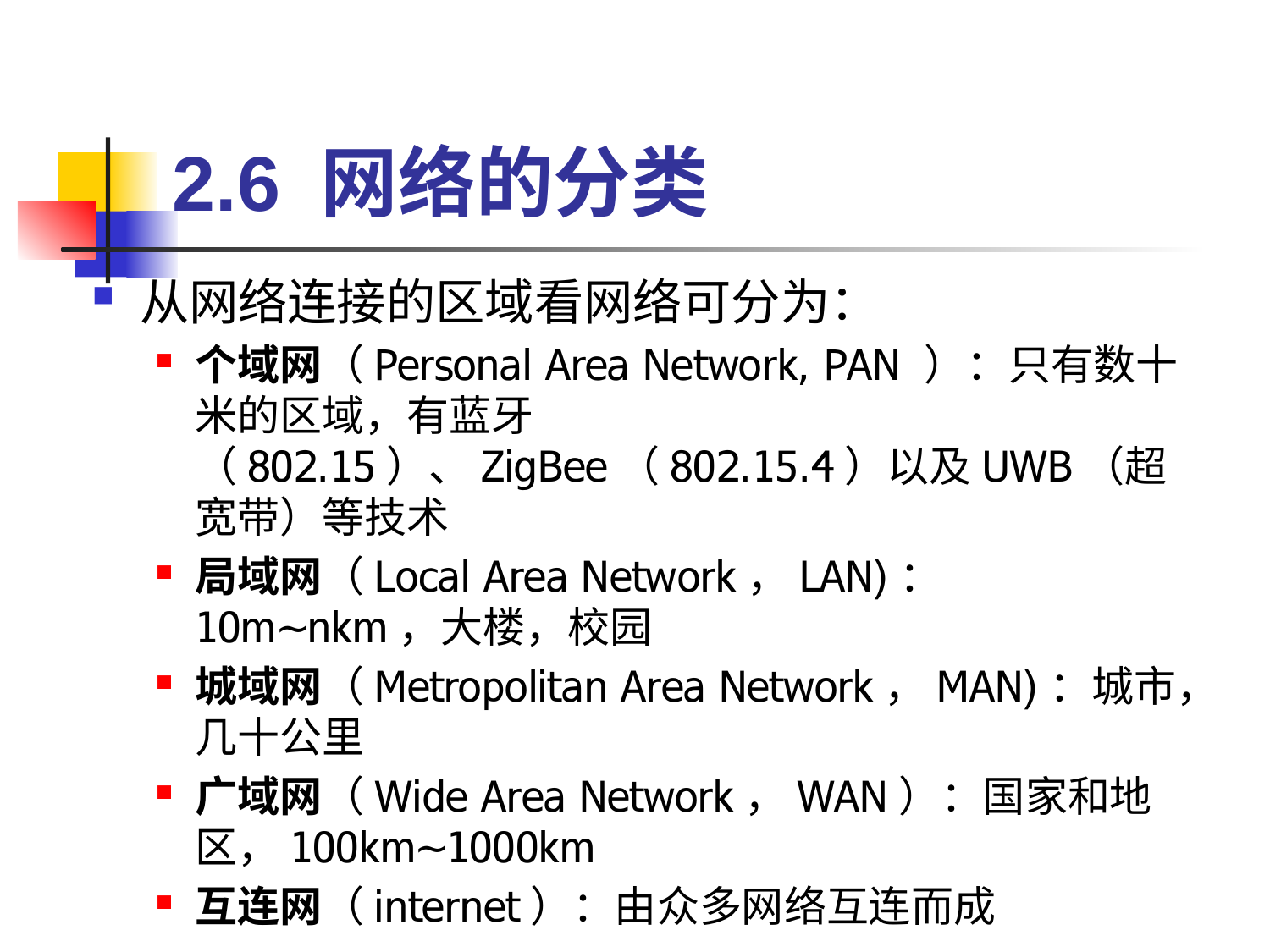

# 2.6 网络的分类
从网络连接的区域看网络可分为：
个域网（Personal Area Network, PAN ）：只有数十米的区域，有蓝牙（802.15）、ZigBee（802.15.4）以及UWB（超宽带）等技术
局域网（Local Area Network，LAN)：10m~nkm，大楼，校园
城域网（Metropolitan Area Network，MAN)：城市，几十公里
广域网（Wide Area Network，WAN）：国家和地区，100km~1000km
互连网（internet）：由众多网络互连而成